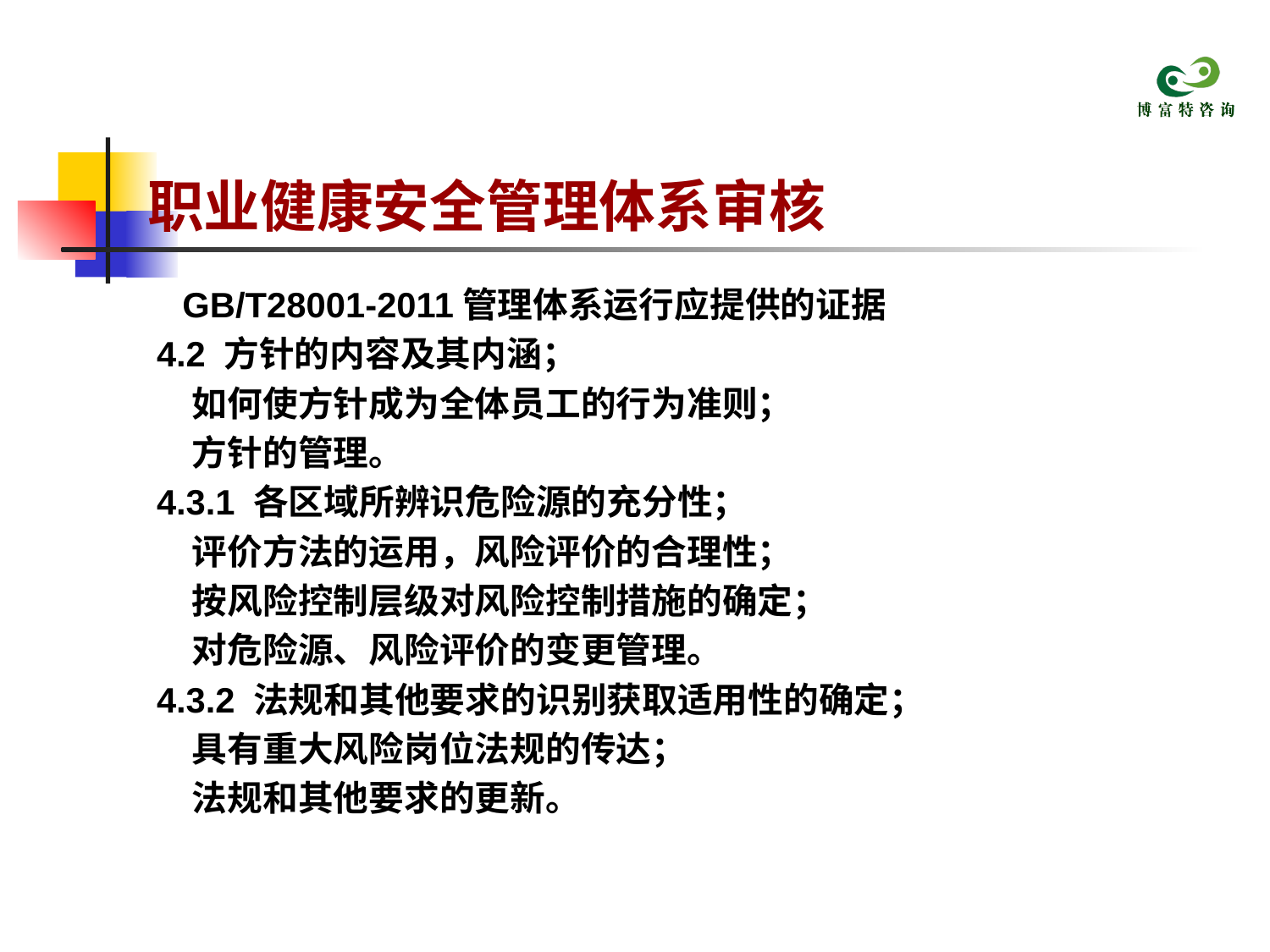

# 职业健康安全管理体系审核
     GB/T28001-2011管理体系运行应提供的证据
   4.2 方针的内容及其内涵；
       如何使方针成为全体员工的行为准则；
       方针的管理。
   4.3.1 各区域所辨识危险源的充分性；
       评价方法的运用，风险评价的合理性；
       按风险控制层级对风险控制措施的确定；
       对危险源、风险评价的变更管理。
   4.3.2 法规和其他要求的识别获取适用性的确定；
       具有重大风险岗位法规的传达；
       法规和其他要求的更新。
153